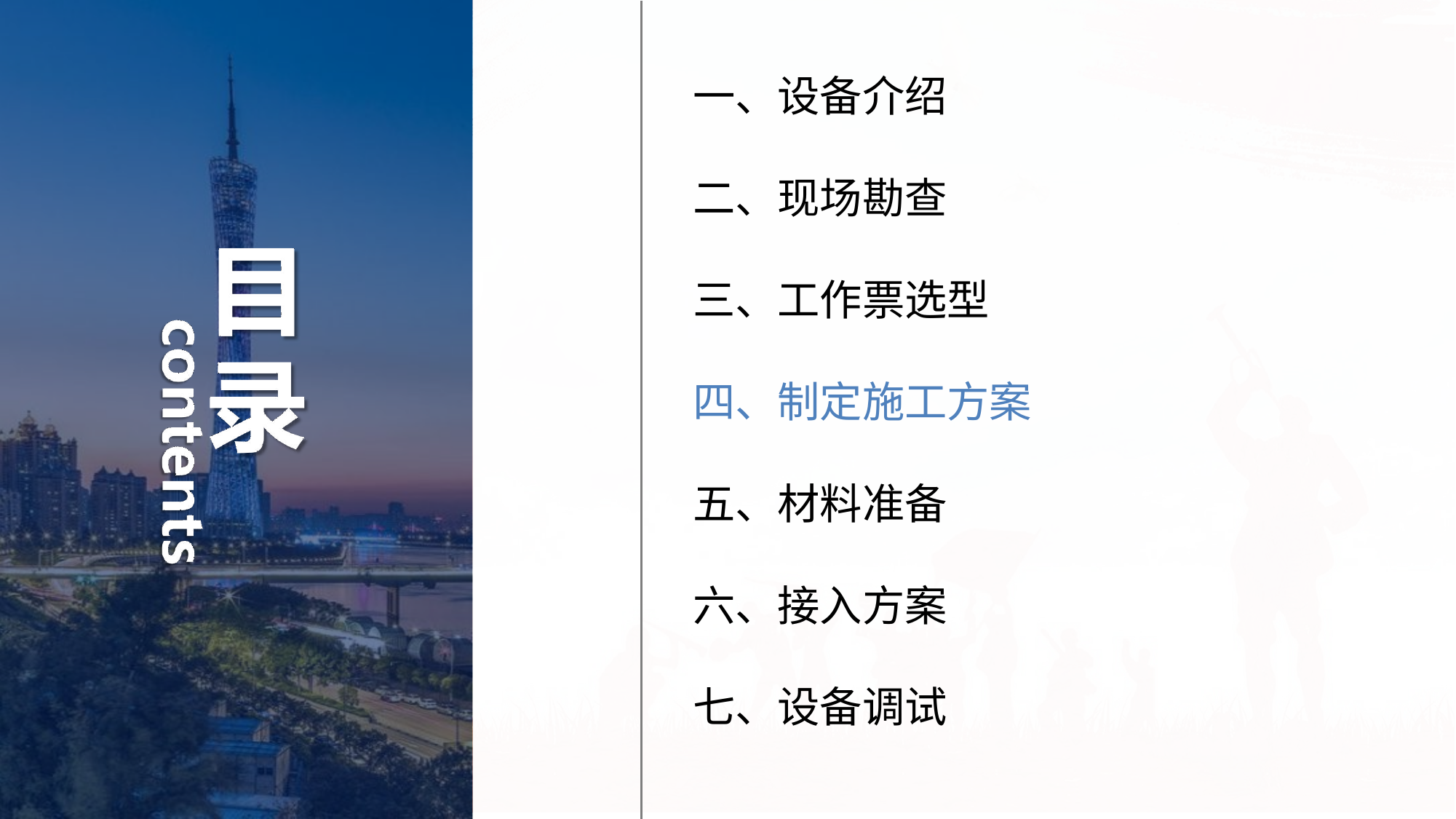

一、设备介绍

二、现场勘查

三、工作票选型

四、制定施工方案

五、材料准备

六、接入方案

七、设备调试